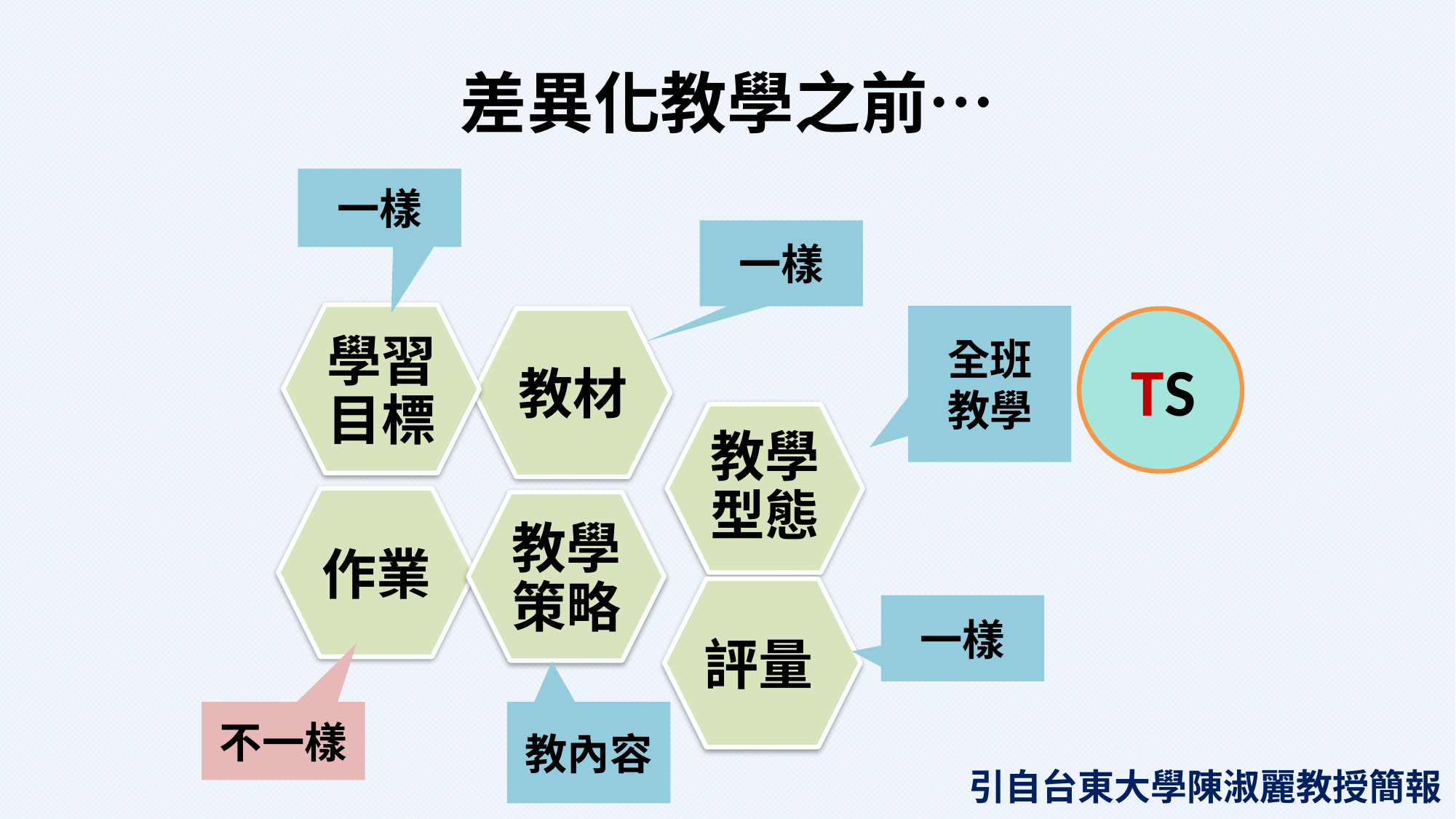

# 差異化教學之前…
一樣
一樣

全班
教學

學習目標
教材
TS

教學型態

作業
教學策略

一樣
評量
不一樣
教內容
引自台東大學陳淑麗教授簡報